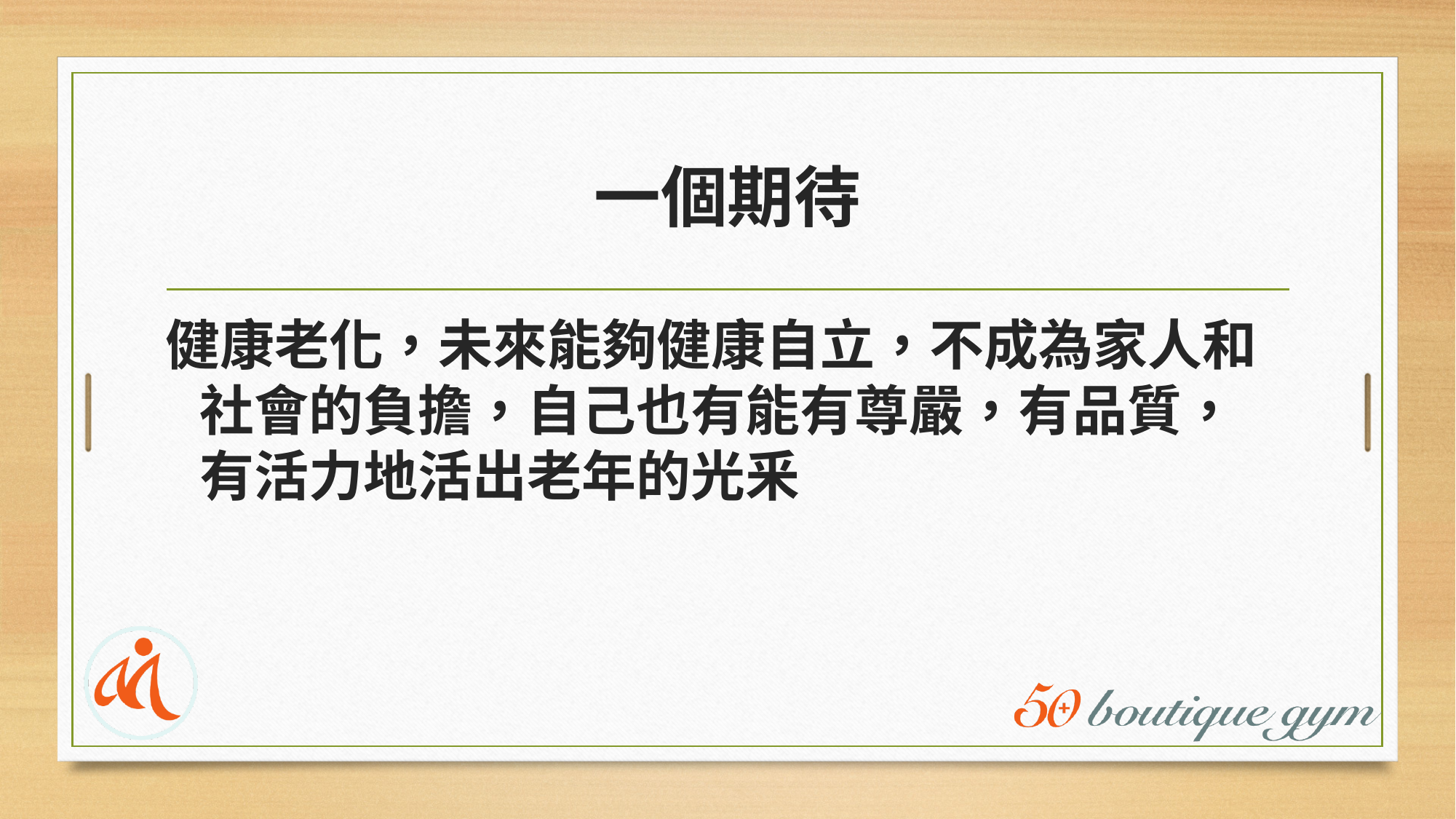

# 一個期待
健康老化，未來能夠健康自立，不成為家人和社會的負擔，自己也有能有尊嚴，有品質，有活力地活出老年的光釆